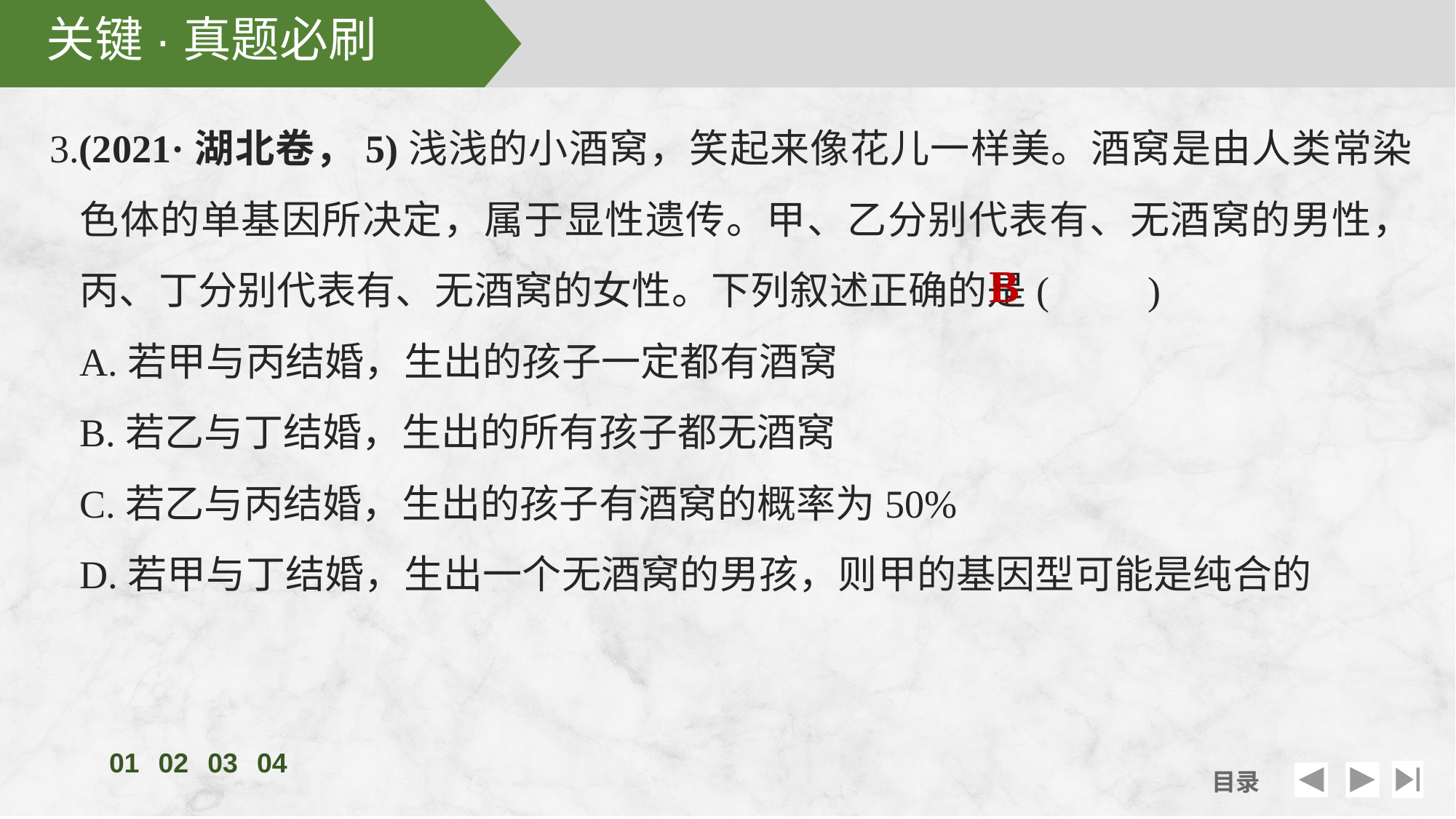

3.(2021·湖北卷，5)浅浅的小酒窝，笑起来像花儿一样美。酒窝是由人类常染色体的单基因所决定，属于显性遗传。甲、乙分别代表有、无酒窝的男性，丙、丁分别代表有、无酒窝的女性。下列叙述正确的是(　　)
A.若甲与丙结婚，生出的孩子一定都有酒窝
B.若乙与丁结婚，生出的所有孩子都无酒窝
C.若乙与丙结婚，生出的孩子有酒窝的概率为50%
D.若甲与丁结婚，生出一个无酒窝的男孩，则甲的基因型可能是纯合的
B